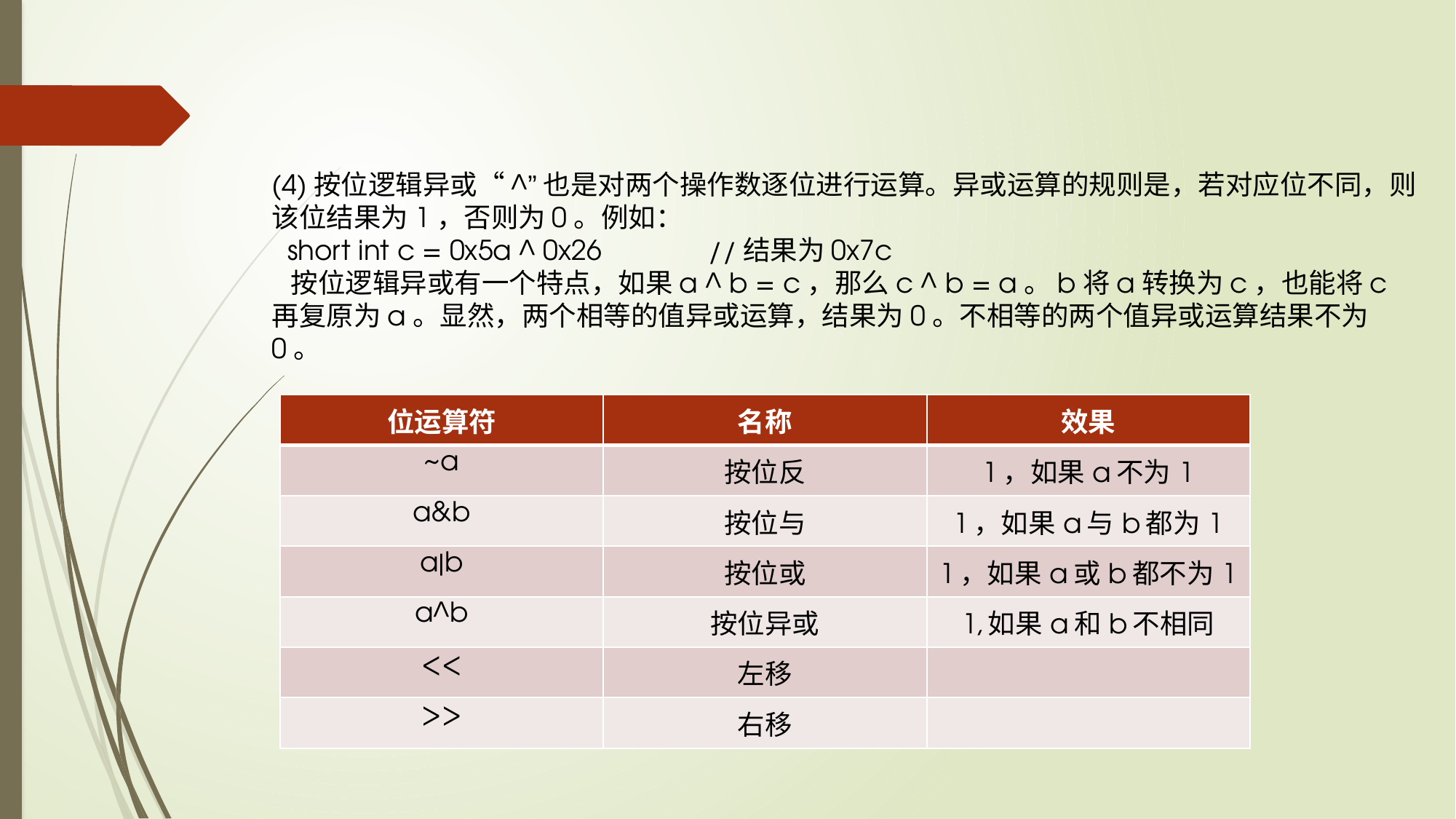

(4)按位逻辑异或“^”也是对两个操作数逐位进行运算。异或运算的规则是，若对应位不同，则该位结果为1，否则为0。例如：
  short int c = 0x5a ^ 0x26	//结果为0x7c
  按位逻辑异或有一个特点，如果a ^ b = c，那么c ^ b = a。b将a转换为c，也能将c再复原为a。显然，两个相等的值异或运算，结果为0。不相等的两个值异或运算结果不为0。
| 位运算符 | 名称 | 效果 |
| --- | --- | --- |
| ~a | 按位反 | 1，如果a不为1 |
| a&b | 按位与 | 1，如果a与b都为1 |
| a|b | 按位或 | 1，如果a或b都不为1 |
| a^b | 按位异或 | 1,如果a和b不相同 |
| << | 左移 |  |
| >> | 右移 |  |